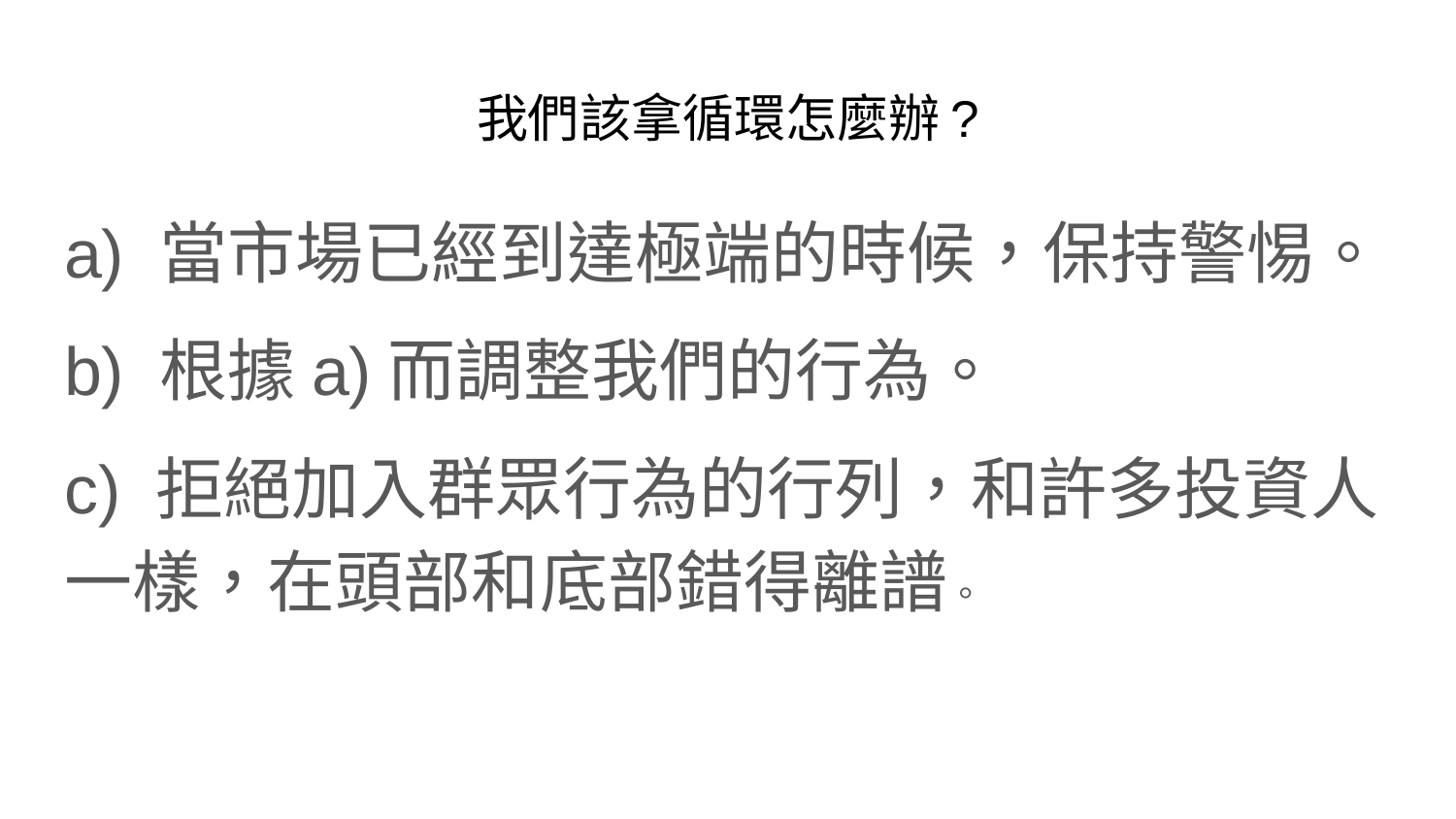

# 我們該拿循環怎麼辦?

a) 當市場已經到達極端的時候，保持警惕。
b) 根據a)而調整我們的行為。
c) 拒絕加入群眾行為的行列，和許多投資人一樣，在頭部和底部錯得離譜。